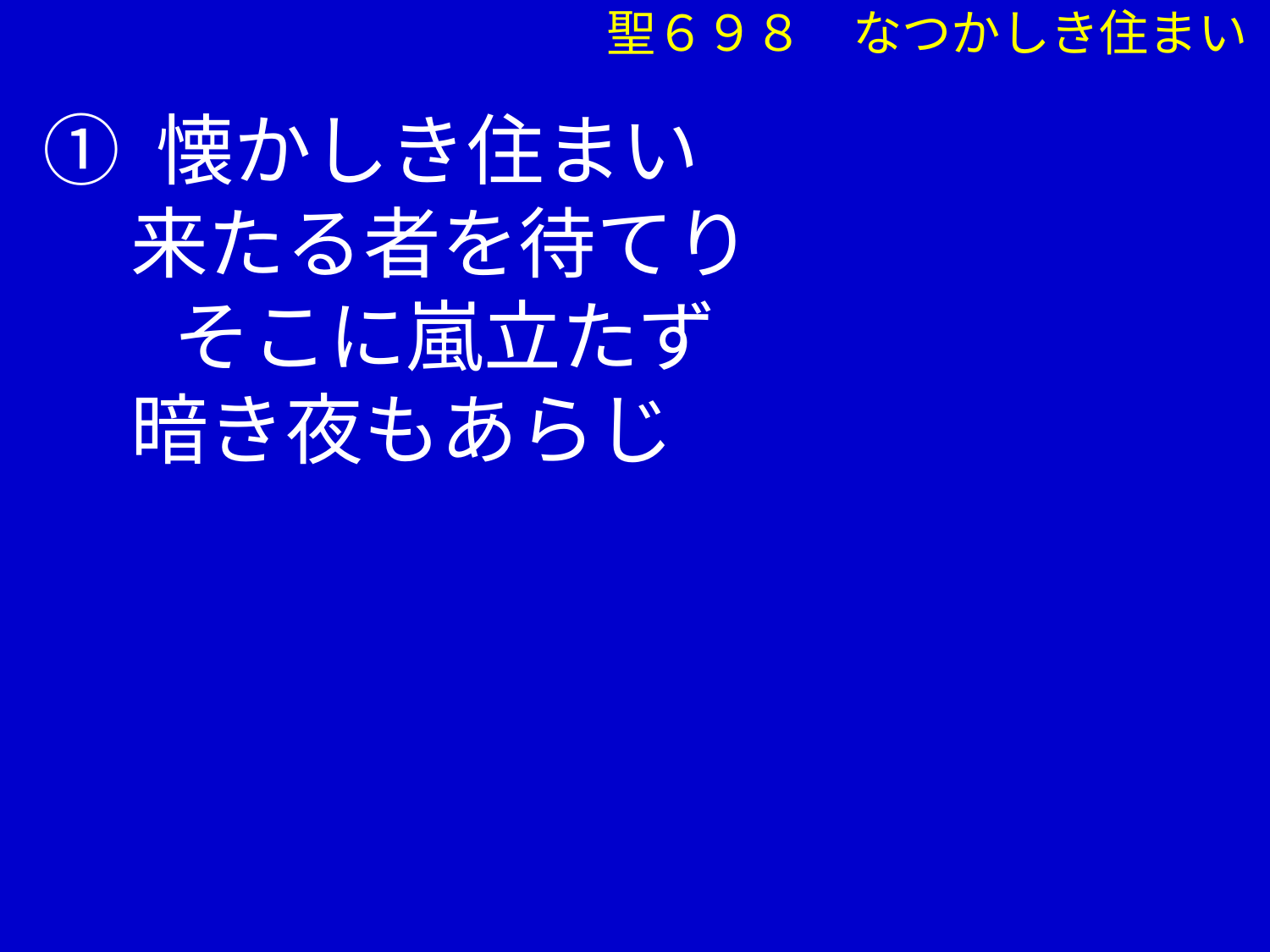

① 懐かしき住まい
    来たる者を待てり
  　そこに嵐立たず
    暗き夜もあらじ

聖６９８　なつかしき住まい